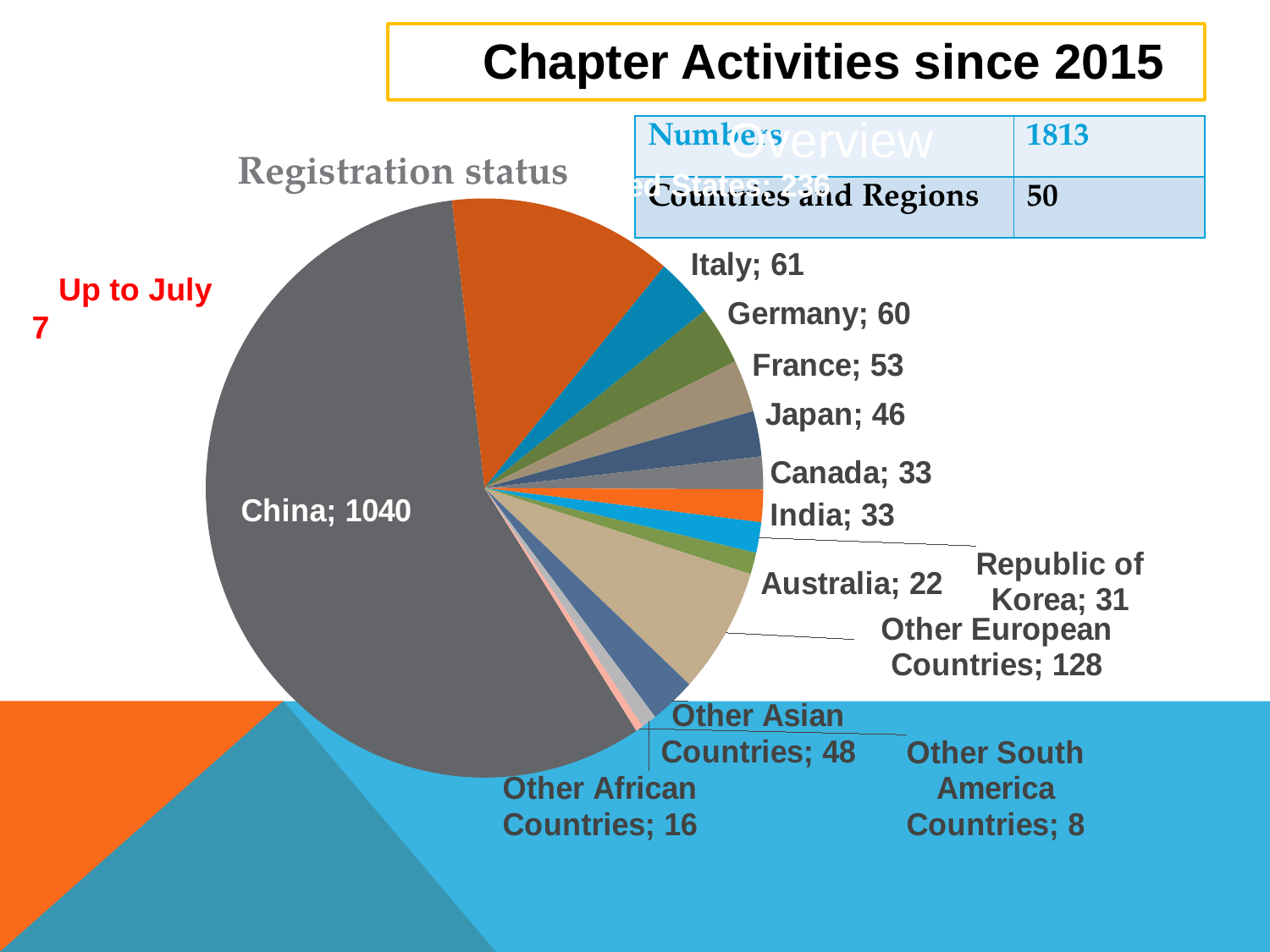

Chapter Activities since 2015
IGARSS 2016  Overview
Registration status

### Chart

| Category | 销售额 |
|---|---|
| China | 1040.0 |
| United States | 236.0 |
| Italy | 61.0 |
| Germany | 60.0 |
| France | 53.0 |
| Japan | 46.0 |
| Canada | 33.0 |
| India | 33.0 |
| Republic of Korea | 31.0 |
| Australia | 22.0 |
| Other European Countries | 128.0 |
| Other Asian Countries | 48.0 |
| Other African Countries | 16.0 |
| Other South America Countries | 8.0 |
| Numbers | 1813 |
| --- | --- |
| Countries and Regions | 50 |
   Up to July 7